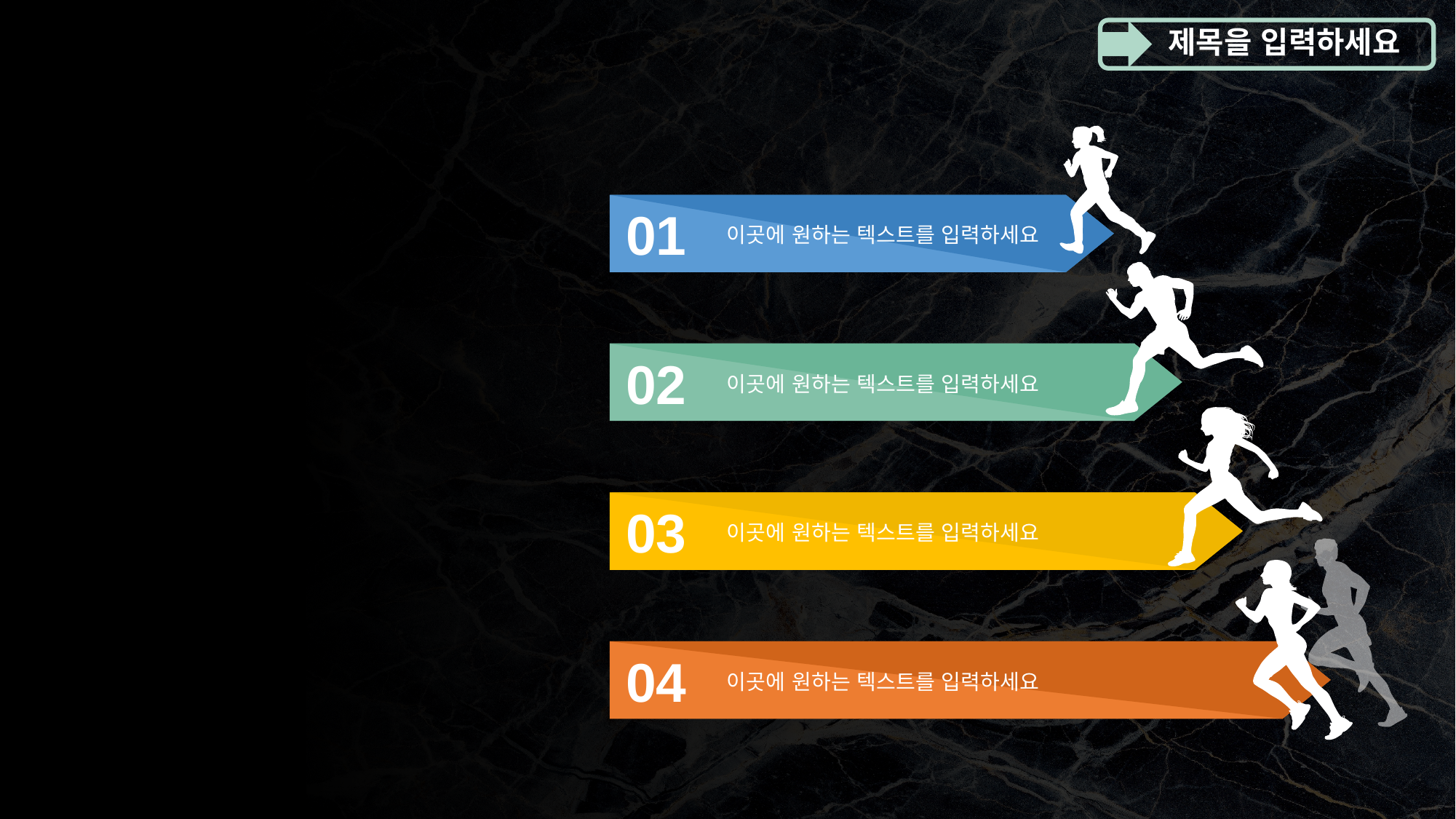

제목을 입력하세요

이곳에 원하는 텍스트를 입력하세요
01

이곳에 원하는 텍스트를 입력하세요
02

이곳에 원하는 텍스트를 입력하세요
03

이곳에 원하는 텍스트를 입력하세요

04